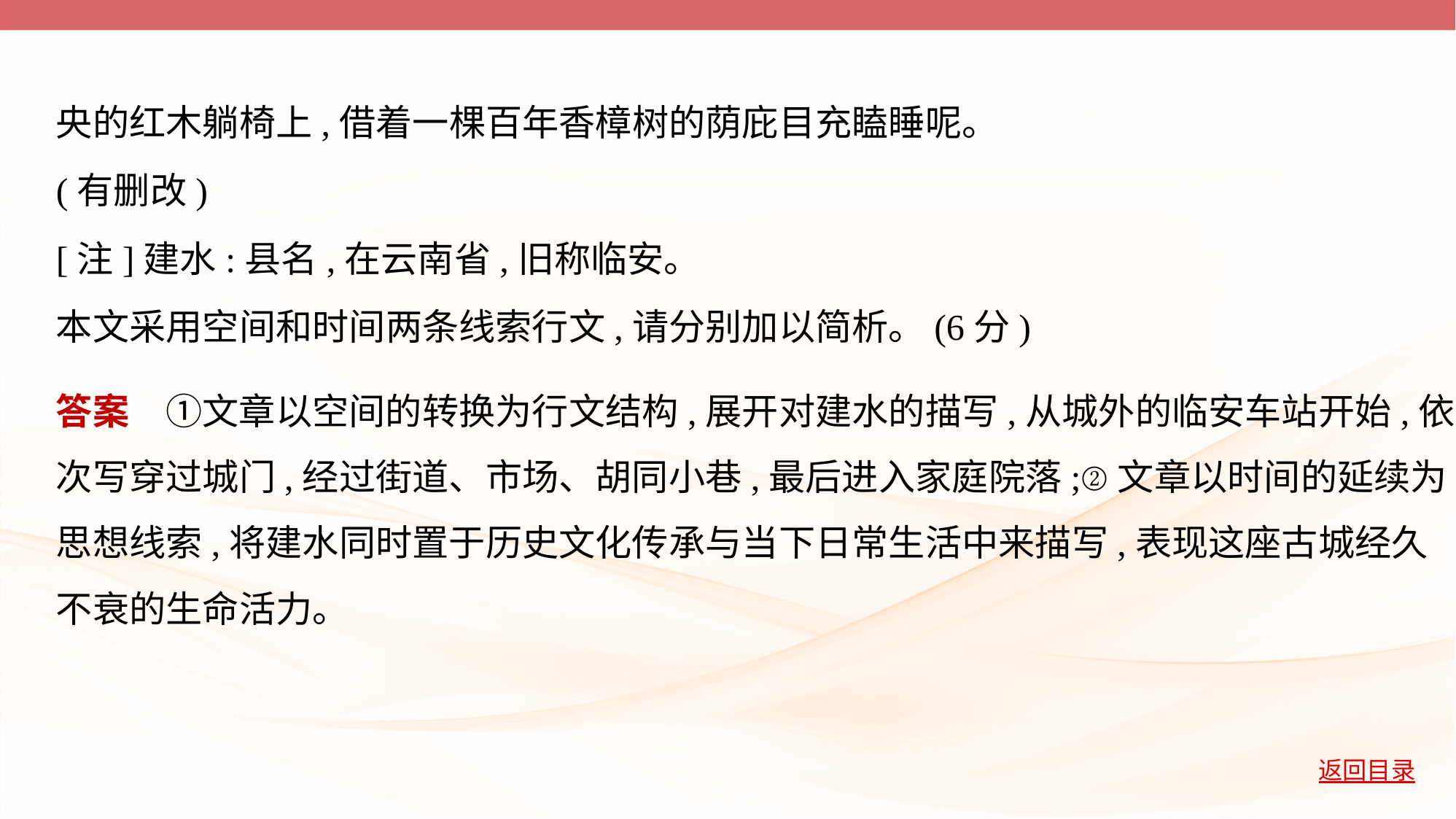

央的红木躺椅上,借着一棵百年香樟树的荫庇目充瞌睡呢。
(有删改)
[注]建水:县名,在云南省,旧称临安。
本文采用空间和时间两条线索行文,请分别加以简析。(6分)
答案　①文章以空间的转换为行文结构,展开对建水的描写,从城外的临安车站开始,依
次写穿过城门,经过街道、市场、胡同小巷,最后进入家庭院落;②文章以时间的延续为
思想线索,将建水同时置于历史文化传承与当下日常生活中来描写,表现这座古城经久
不衰的生命活力。